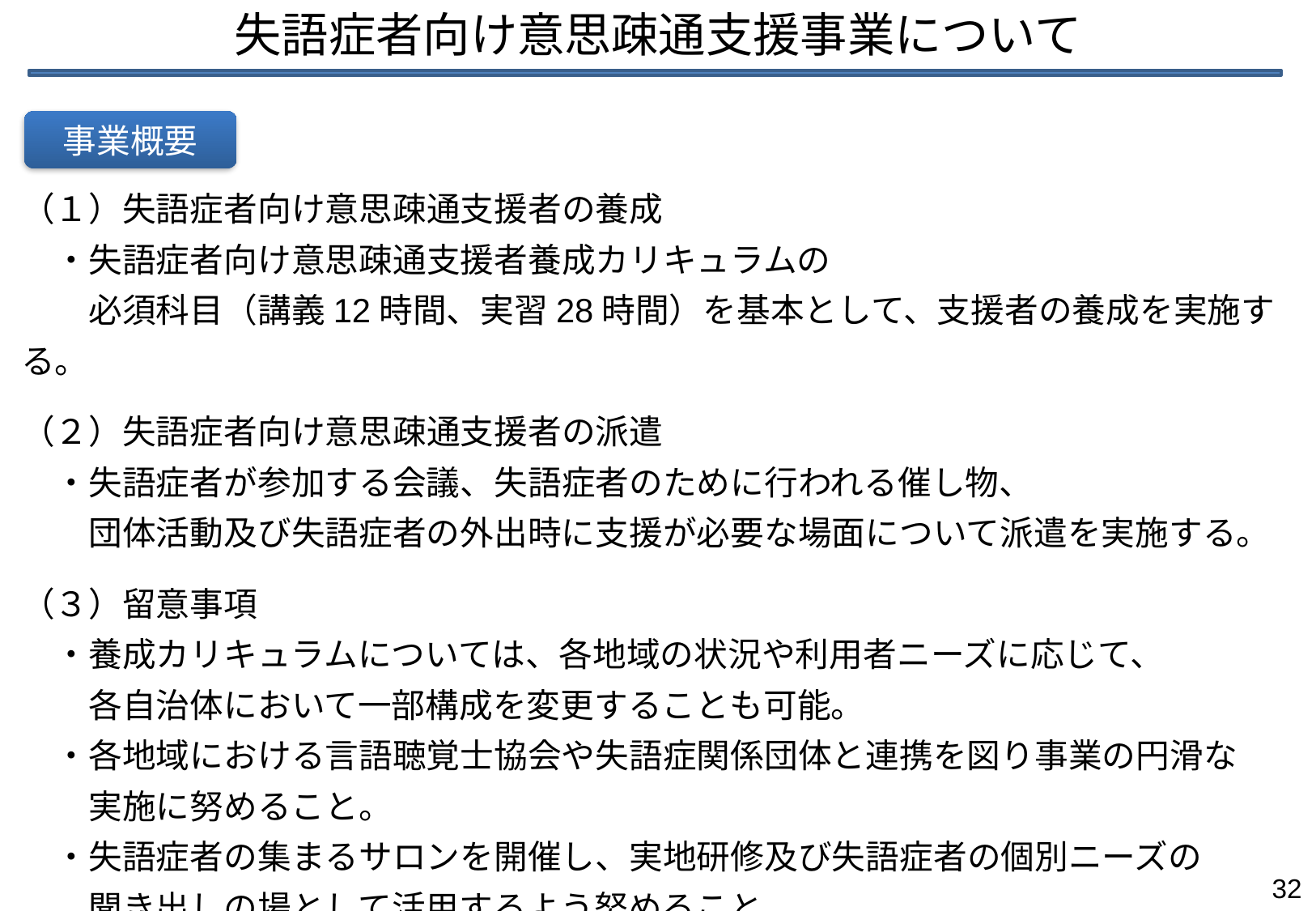

失語症者向け意思疎通支援事業について

事業概要
（１）失語症者向け意思疎通支援者の養成
　・失語症者向け意思疎通支援者養成カリキュラムの
　　必須科目（講義12時間、実習28時間）を基本として、支援者の養成を実施する。
（２）失語症者向け意思疎通支援者の派遣
　・失語症者が参加する会議、失語症者のために行われる催し物、
　　団体活動及び失語症者の外出時に支援が必要な場面について派遣を実施する。
（３）留意事項
　・養成カリキュラムについては、各地域の状況や利用者ニーズに応じて、
　　各自治体において一部構成を変更することも可能。
　・各地域における言語聴覚士協会や失語症関係団体と連携を図り事業の円滑な
　　実施に努めること。
　・失語症者の集まるサロンを開催し、実地研修及び失語症者の個別ニーズの
　　聞き出しの場として活用するよう努めること。
32